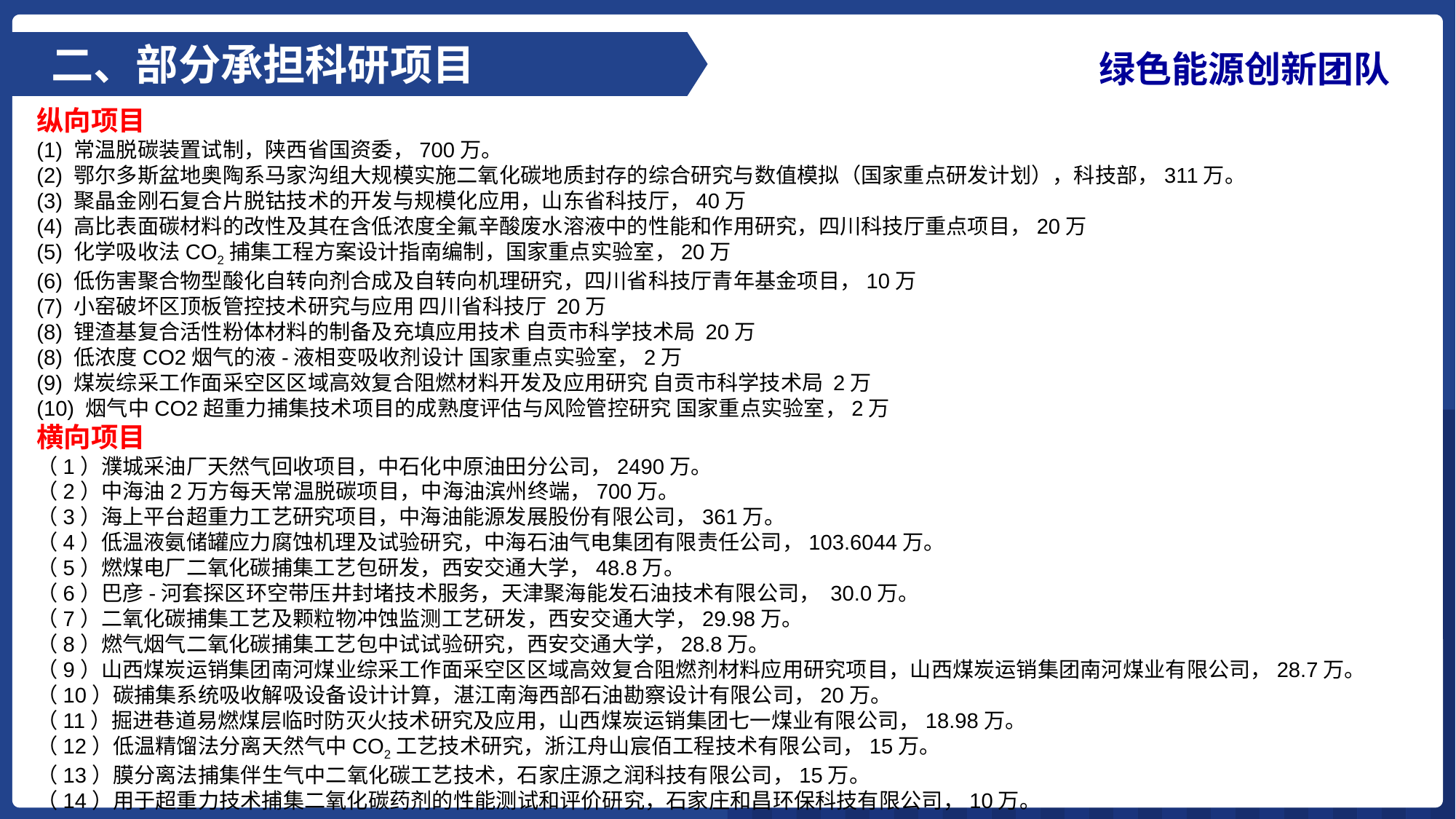

二、部分承担科研项目
绿色能源创新团队
纵向项目
(1) 常温脱碳装置试制，陕西省国资委，700万。
(2) 鄂尔多斯盆地奥陶系马家沟组大规模实施二氧化碳地质封存的综合研究与数值模拟（国家重点研发计划），科技部，311万。
(3) 聚晶金刚石复合片脱钴技术的开发与规模化应用，山东省科技厅，40万
(4) 高比表面碳材料的改性及其在含低浓度全氟辛酸废水溶液中的性能和作用研究，四川科技厅重点项目，20万
(5) 化学吸收法CO2捕集工程方案设计指南编制，国家重点实验室，20万
(6) 低伤害聚合物型酸化自转向剂合成及自转向机理研究，四川省科技厅青年基金项目，10万
(7) 小窑破坏区顶板管控技术研究与应用 四川省科技厅 20万
(8) 锂渣基复合活性粉体材料的制备及充填应用技术 自贡市科学技术局 20万
(8) 低浓度CO2烟气的液-液相变吸收剂设计 国家重点实验室，2万
(9) 煤炭综采工作面采空区区域高效复合阻燃材料开发及应用研究 自贡市科学技术局 2万
(10) 烟气中CO2超重力捕集技术项目的成熟度评估与风险管控研究 国家重点实验室，2万
横向项目
（1）濮城采油厂天然气回收项目，中石化中原油田分公司，2490万。
（2）中海油2万方每天常温脱碳项目，中海油滨州终端，700万。
（3）海上平台超重力工艺研究项目，中海油能源发展股份有限公司，361万。
（4）低温液氨储罐应力腐蚀机理及试验研究，中海石油气电集团有限责任公司，103.6044万。
（5）燃煤电厂二氧化碳捕集工艺包研发，西安交通大学，48.8万。
（6）巴彦-河套探区环空带压井封堵技术服务，天津聚海能发石油技术有限公司， 30.0万。
（7）二氧化碳捕集工艺及颗粒物冲蚀监测工艺研发，西安交通大学，29.98万。
（8）燃气烟气二氧化碳捕集工艺包中试试验研究，西安交通大学，28.8万。
（9）山西煤炭运销集团南河煤业综采工作面采空区区域高效复合阻燃剂材料应用研究项目，山西煤炭运销集团南河煤业有限公司，28.7万。
（10）碳捕集系统吸收解吸设备设计计算，湛江南海西部石油勘察设计有限公司，20万。
（11）掘进巷道易燃煤层临时防灭火技术研究及应用，山西煤炭运销集团七一煤业有限公司，18.98万。
（12）低温精馏法分离天然气中CO2工艺技术研究，浙江舟山宸佰工程技术有限公司，15万。
（13）膜分离法捕集伴生气中二氧化碳工艺技术，石家庄源之润科技有限公司，15万。
（14）用于超重力技术捕集二氧化碳药剂的性能测试和评价研究，石家庄和昌环保科技有限公司，10万。